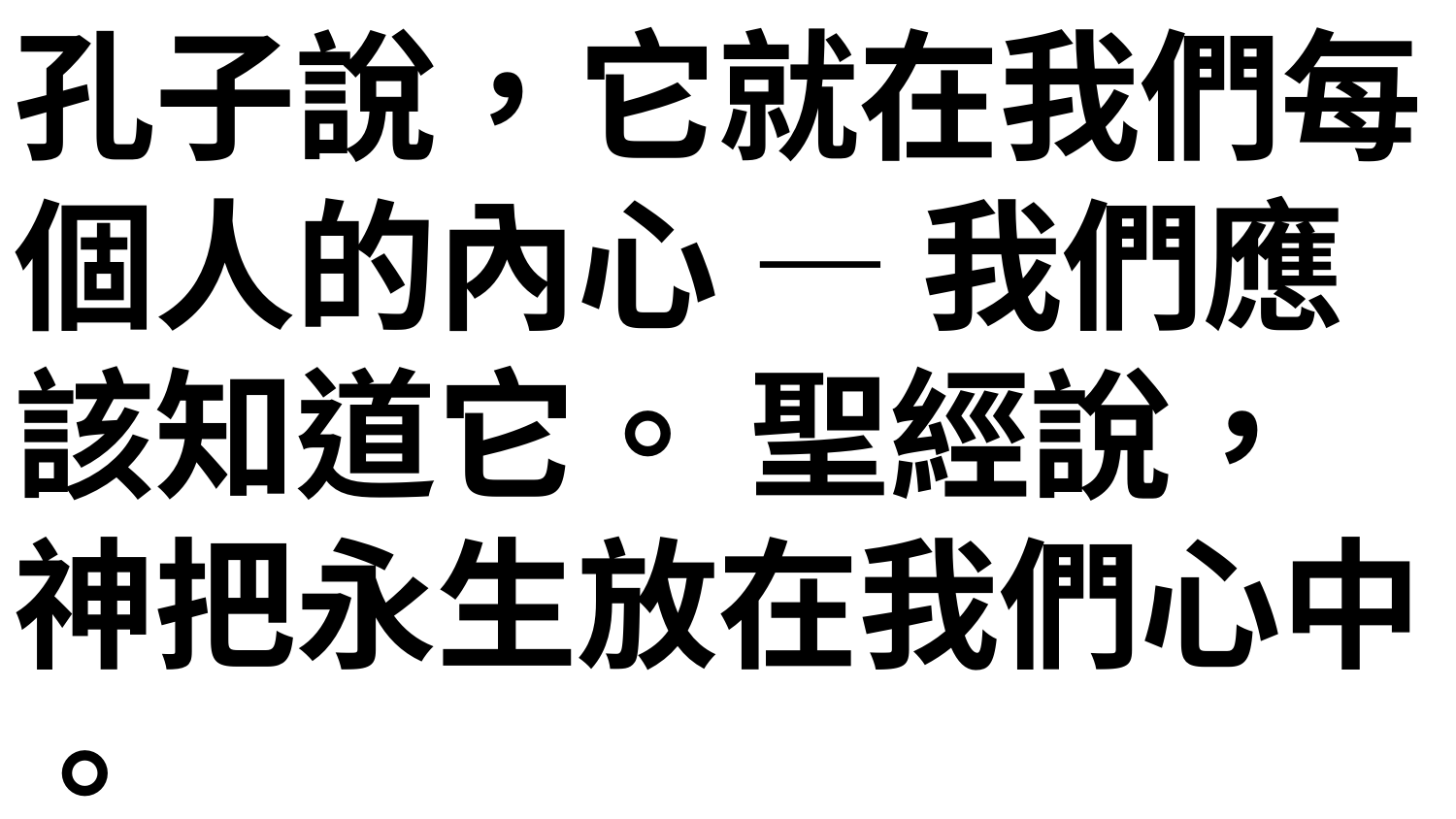

孔子說，它就在我們每個人的內心 — 我們應該知道它。 聖經說，神把永生放在我們心中
。